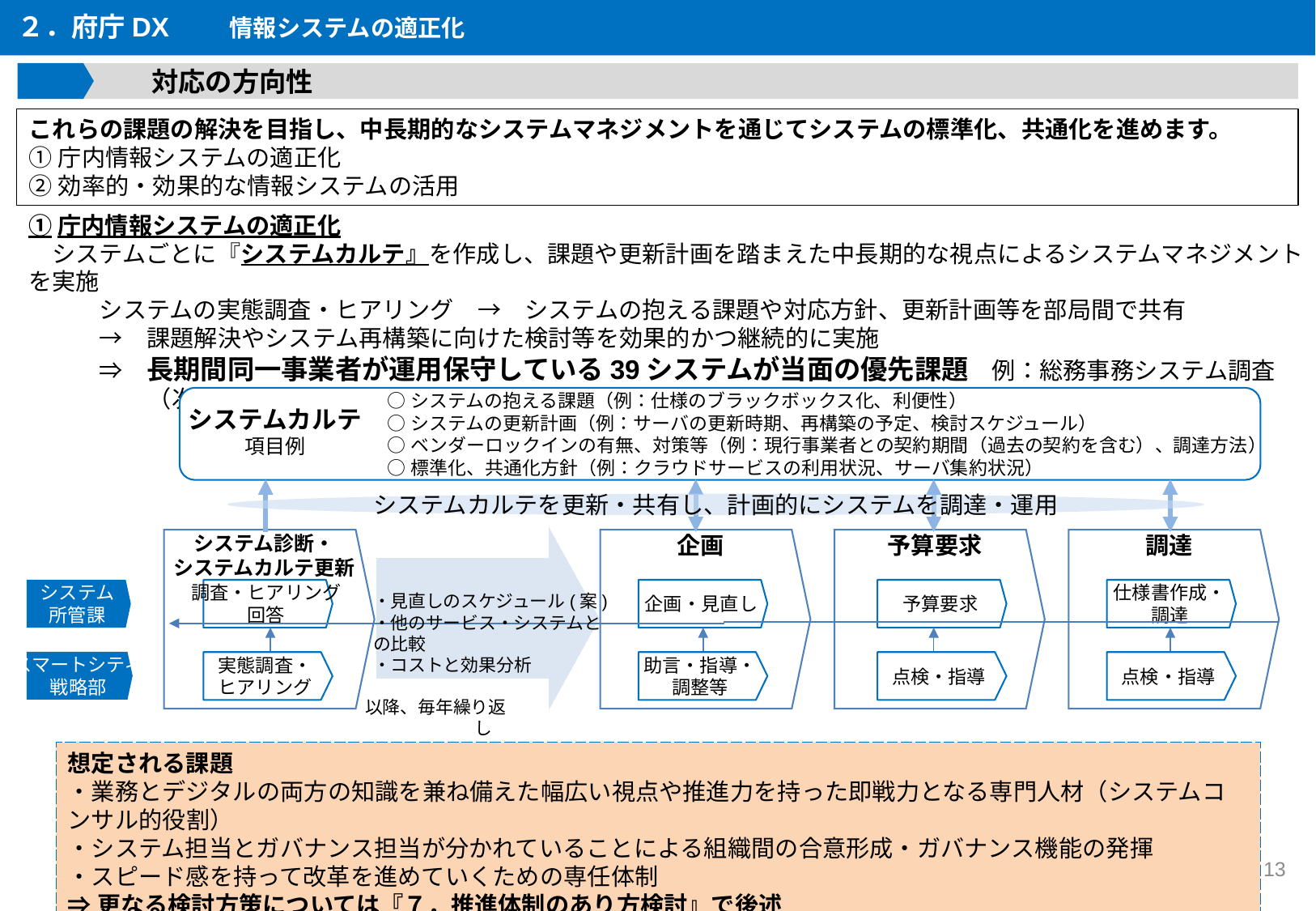

２．府庁DX　　情報システムの適正化

　　　　　対応の方向性
これらの課題の解決を目指し、中長期的なシステムマネジメントを通じてシステムの標準化、共通化を進めます。
①庁内情報システムの適正化
②効率的・効果的な情報システムの活用
①庁内情報システムの適正化
　システムごとに『システムカルテ』を作成し、課題や更新計画を踏まえた中長期的な視点によるシステムマネジメントを実施
　　　システムの実態調査・ヒアリング　→　システムの抱える課題や対応方針、更新計画等を部局間で共有
　　　→　課題解決やシステム再構築に向けた検討等を効果的かつ継続的に実施
　　　⇒　長期間同一事業者が運用保守している39システムが当面の優先課題　例：総務事務システム調査（次頁参照）
○システムの抱える課題（例：仕様のブラックボックス化、利便性）
○システムの更新計画（例：サーバの更新時期、再構築の予定、検討スケジュール）
○ベンダーロックインの有無、対策等（例：現行事業者との契約期間（過去の契約を含む）、調達方法）
○標準化、共通化方針（例：クラウドサービスの利用状況、サーバ集約状況）　　　　　　　　　　　　　　　　　など

システムカルテ
項目例
システムカルテを更新・共有し、計画的にシステムを調達・運用

システム診断・
システムカルテ更新
企画
予算要求
調達
システム
所管課
調査・ヒアリング
回答
企画・見直し
予算要求
仕様書作成・
調達
・見直しのスケジュール(案)
・他のサービス・システムとの比較
・コストと効果分析
スマートシティ
戦略部
実態調査・
ヒアリング
助言・指導・
調整等
点検・指導
点検・指導
以降、毎年繰り返し
想定される課題
・業務とデジタルの両方の知識を兼ね備えた幅広い視点や推進力を持った即戦力となる専門人材（システムコンサル的役割）
・システム担当とガバナンス担当が分かれていることによる組織間の合意形成・ガバナンス機能の発揮
・スピード感を持って改革を進めていくための専任体制
⇒更なる検討方策については『７．推進体制のあり方検討』で後述
13